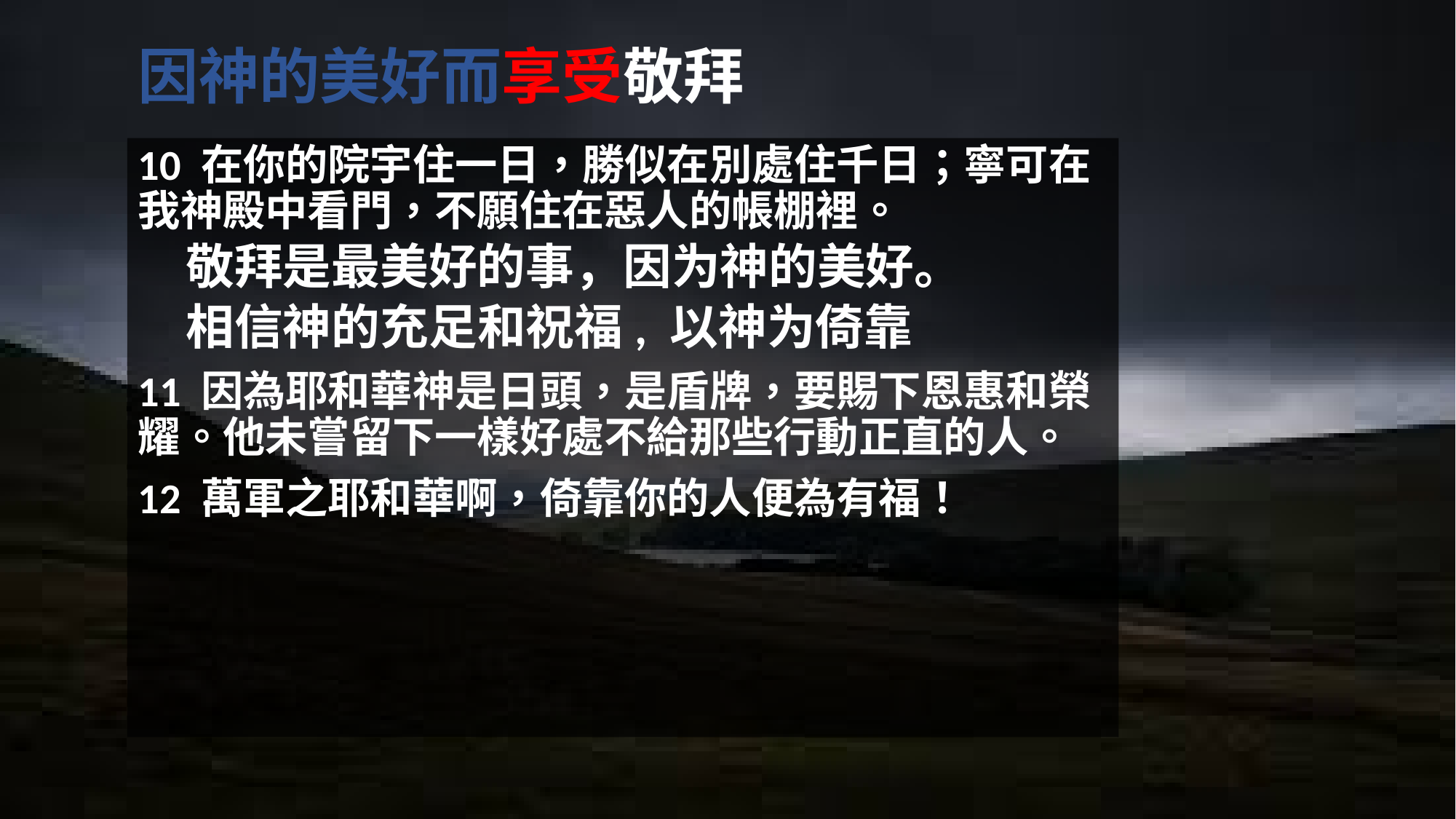

# 因神的美好而享受敬拜
10 在你的院宇住一日，勝似在別處住千日；寧可在我神殿中看門，不願住在惡人的帳棚裡。
敬拜是最美好的事，因为神的美好。
相信神的充足和祝福, 以神为倚靠
11 因為耶和華神是日頭，是盾牌，要賜下恩惠和榮耀。他未嘗留下一樣好處不給那些行動正直的人。
12 萬軍之耶和華啊，倚靠你的人便為有福！